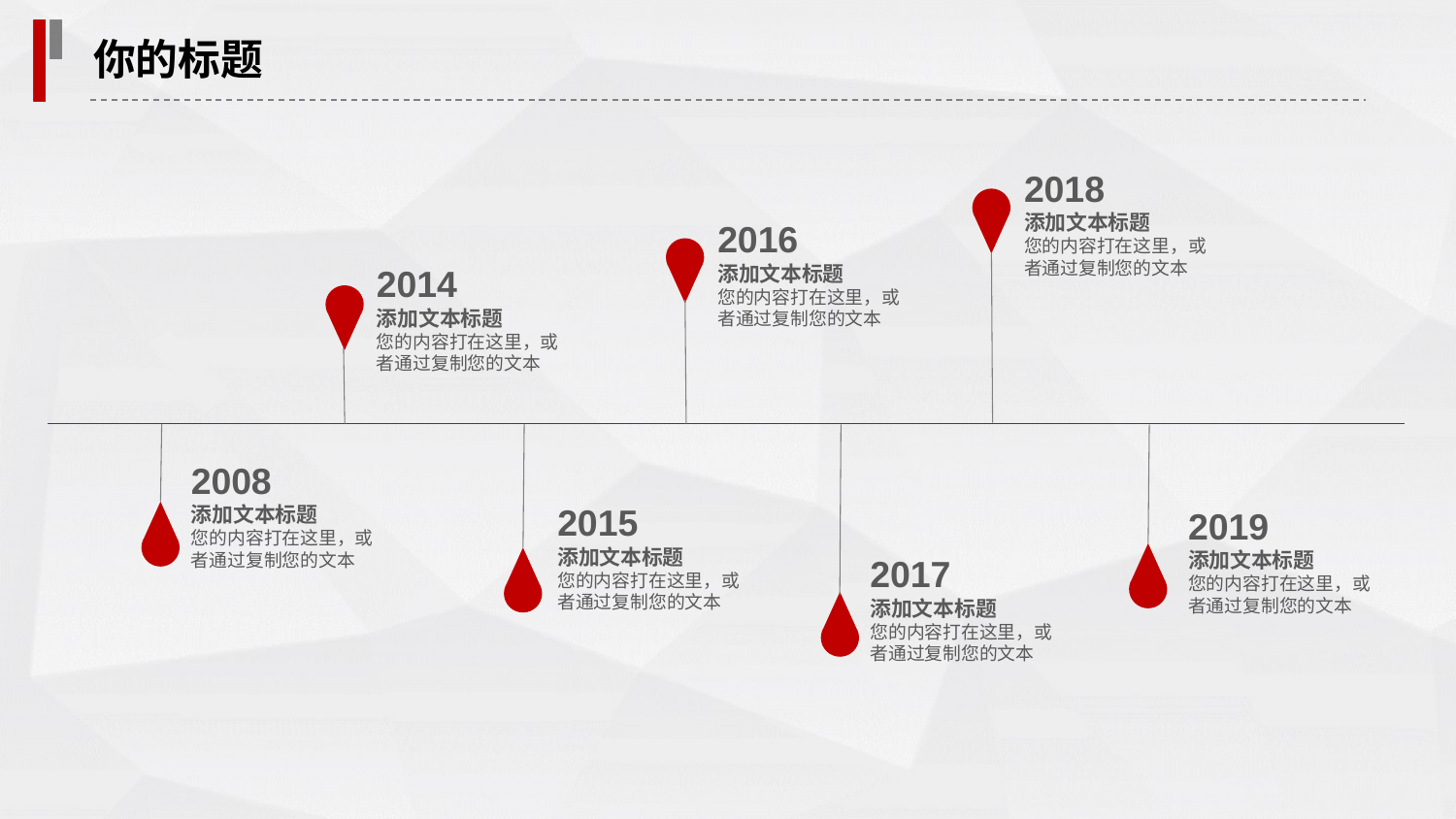

你的标题
2018
添加文本标题
您的内容打在这里，或者通过复制您的文本

2016
添加文本标题
您的内容打在这里，或者通过复制您的文本

2014
添加文本标题
您的内容打在这里，或者通过复制您的文本

2008
添加文本标题
您的内容打在这里，或者通过复制您的文本
2015
添加文本标题
您的内容打在这里，或者通过复制您的文本
2019
添加文本标题
您的内容打在这里，或者通过复制您的文本
2017
添加文本标题
您的内容打在这里，或者通过复制您的文本